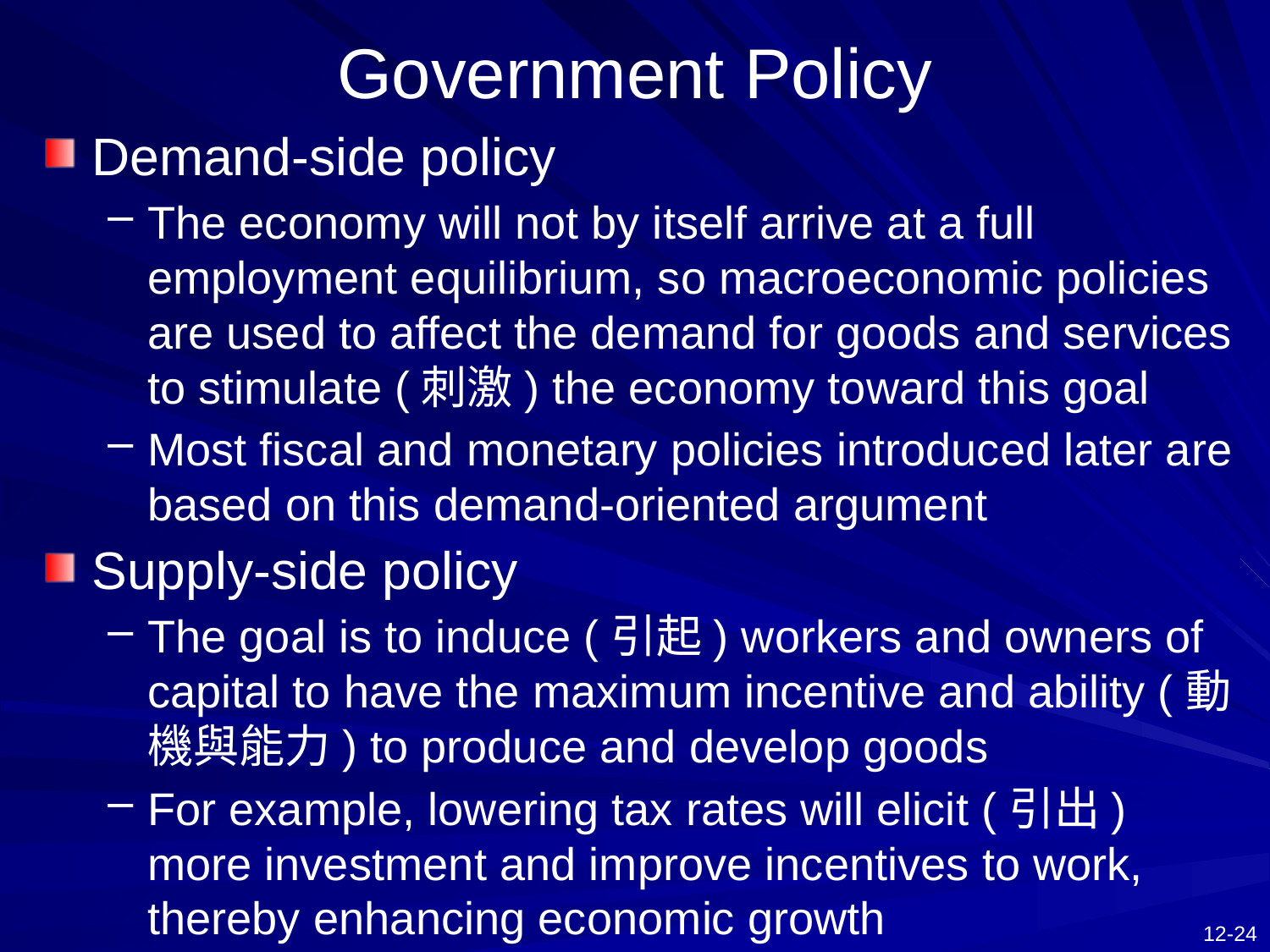

# Government Policy
Demand-side policy
The economy will not by itself arrive at a full employment equilibrium, so macroeconomic policies are used to affect the demand for goods and services to stimulate (刺激) the economy toward this goal
Most fiscal and monetary policies introduced later are based on this demand-oriented argument
Supply-side policy
The goal is to induce (引起) workers and owners of capital to have the maximum incentive and ability (動機與能力) to produce and develop goods
For example, lowering tax rates will elicit (引出) more investment and improve incentives to work, thereby enhancing economic growth